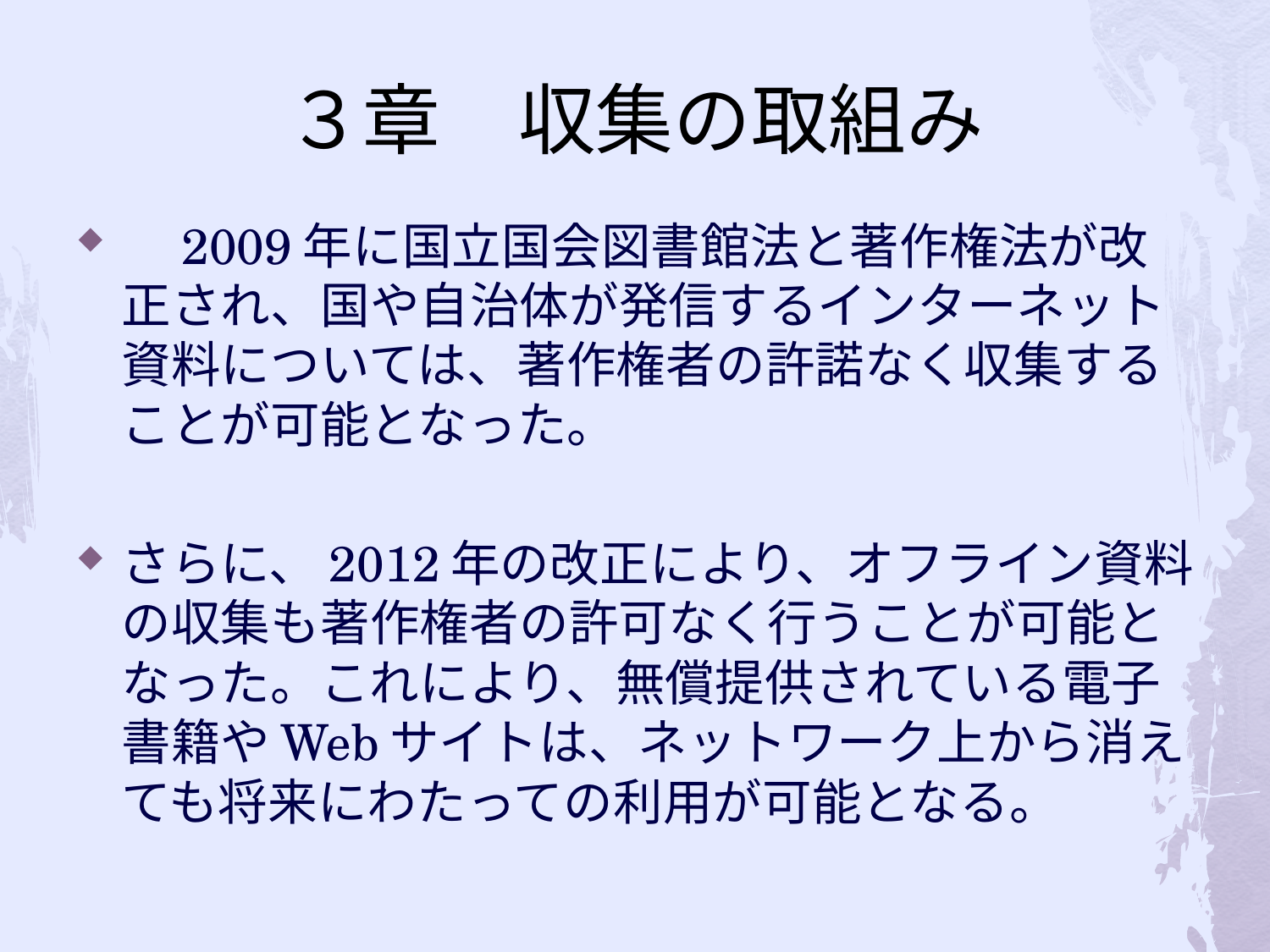

# ３章　収集の取組み
　2009年に国立国会図書館法と著作権法が改正され、国や自治体が発信するインターネット資料については、著作権者の許諾なく収集することが可能となった。

さらに、2012年の改正により、オフライン資料の収集も著作権者の許可なく行うことが可能となった。これにより、無償提供されている電子書籍やWebサイトは、ネットワーク上から消えても将来にわたっての利用が可能となる。